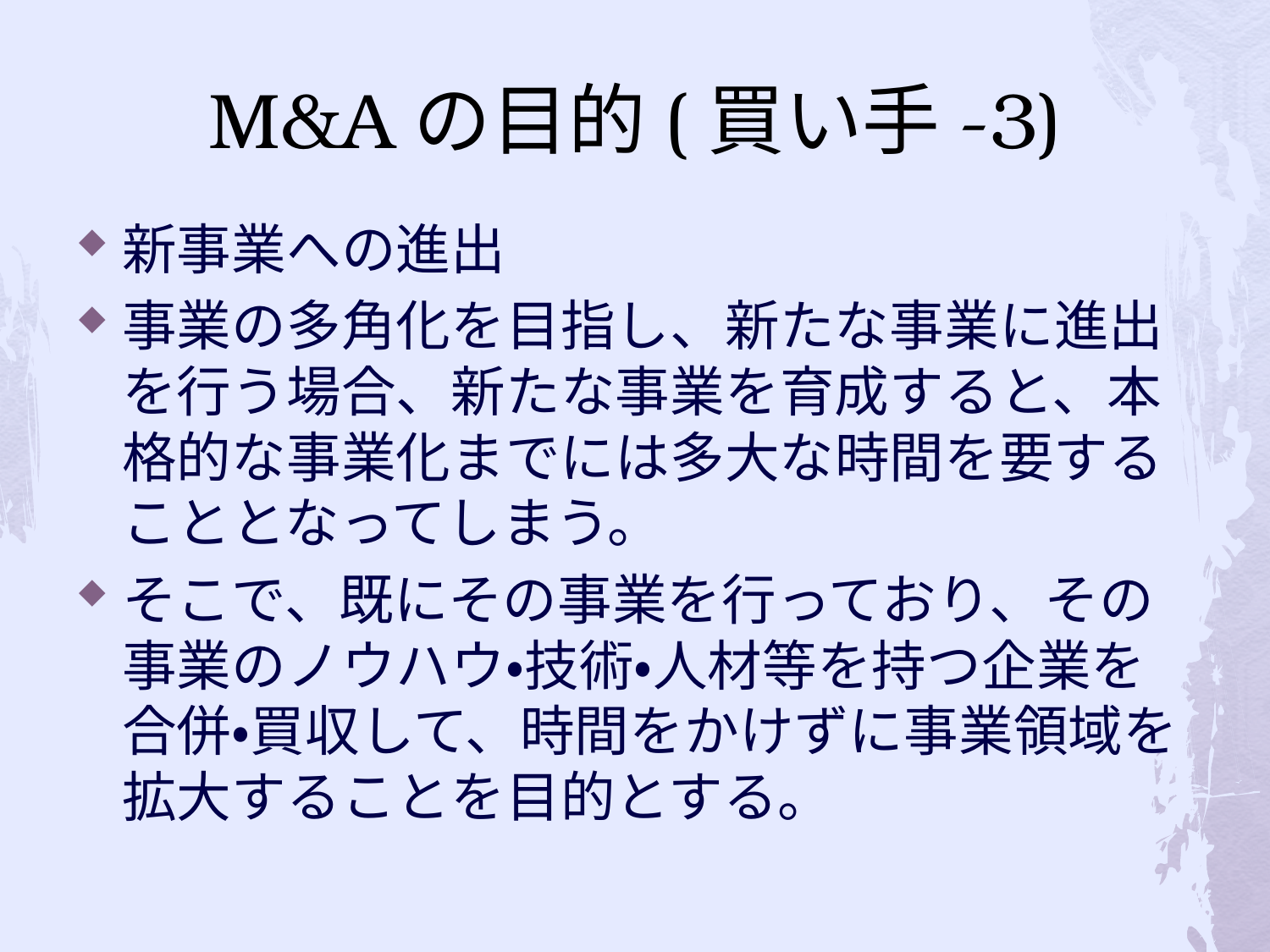

# M&Aの目的(買い手-3)
新事業への進出
事業の多角化を目指し、新たな事業に進出を行う場合、新たな事業を育成すると、本格的な事業化までには多大な時間を要することとなってしまう。
そこで、既にその事業を行っており、その事業のノウハウ・技術・人材等を持つ企業を合併・買収して、時間をかけずに事業領域を拡大することを目的とする。